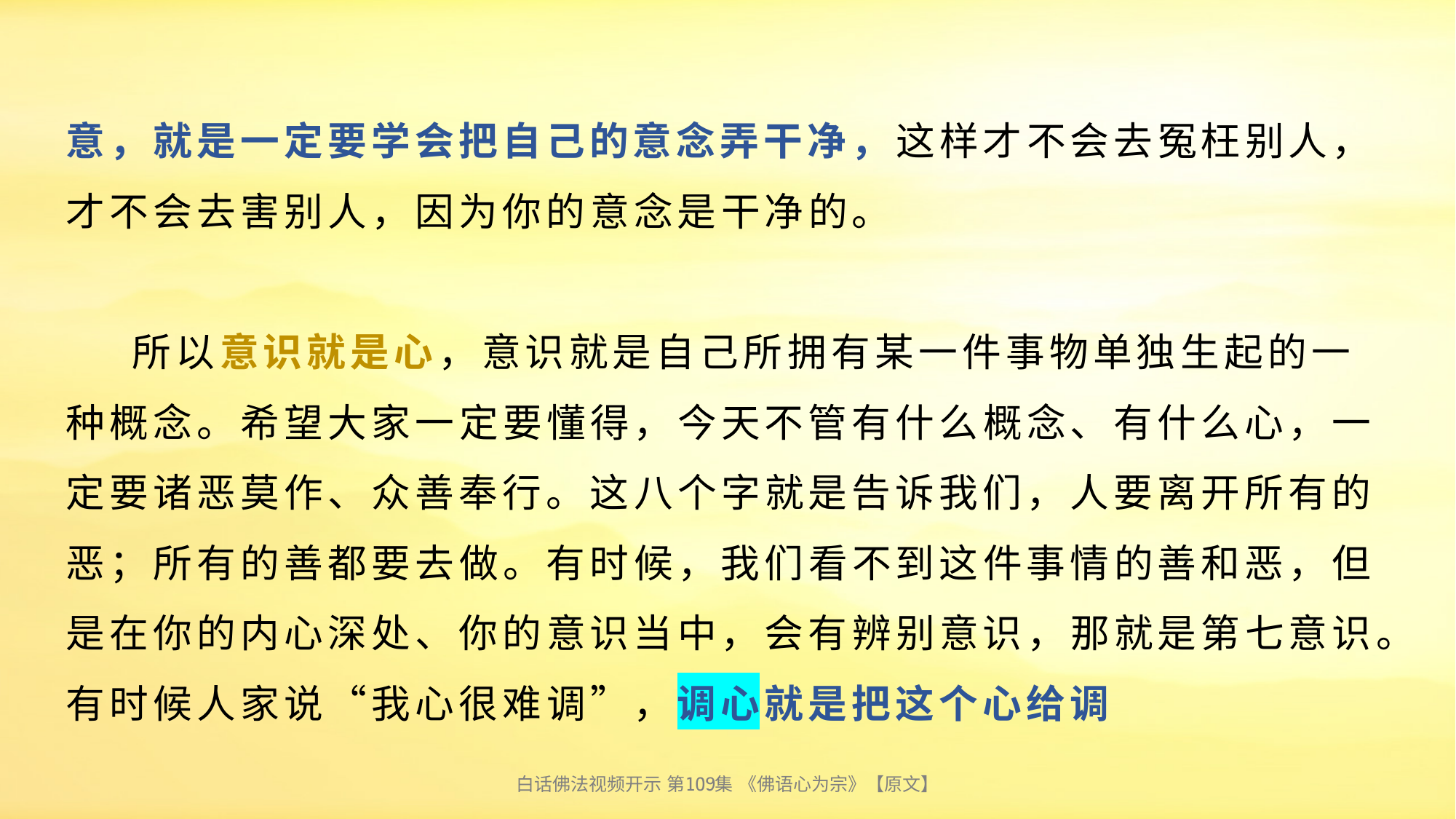

# 意，就是一定要学会把自己的意念弄干净，这样才不会去冤枉别人，才不会去害别人，因为你的意念是干净的。 所以意识就是心，意识就是自己所拥有某一件事物单独生起的一种概念。希望大家一定要懂得，今天不管有什么概念、有什么心，一定要诸恶莫作、众善奉行。这八个字就是告诉我们，人要离开所有的恶；所有的善都要去做。有时候，我们看不到这件事情的善和恶，但是在你的内心深处、你的意识当中，会有辨别意识，那就是第七意识。有时候人家说“我心很难调”，调心就是把这个心给调
白话佛法视频开示 第109集 《佛语心为宗》【原文】